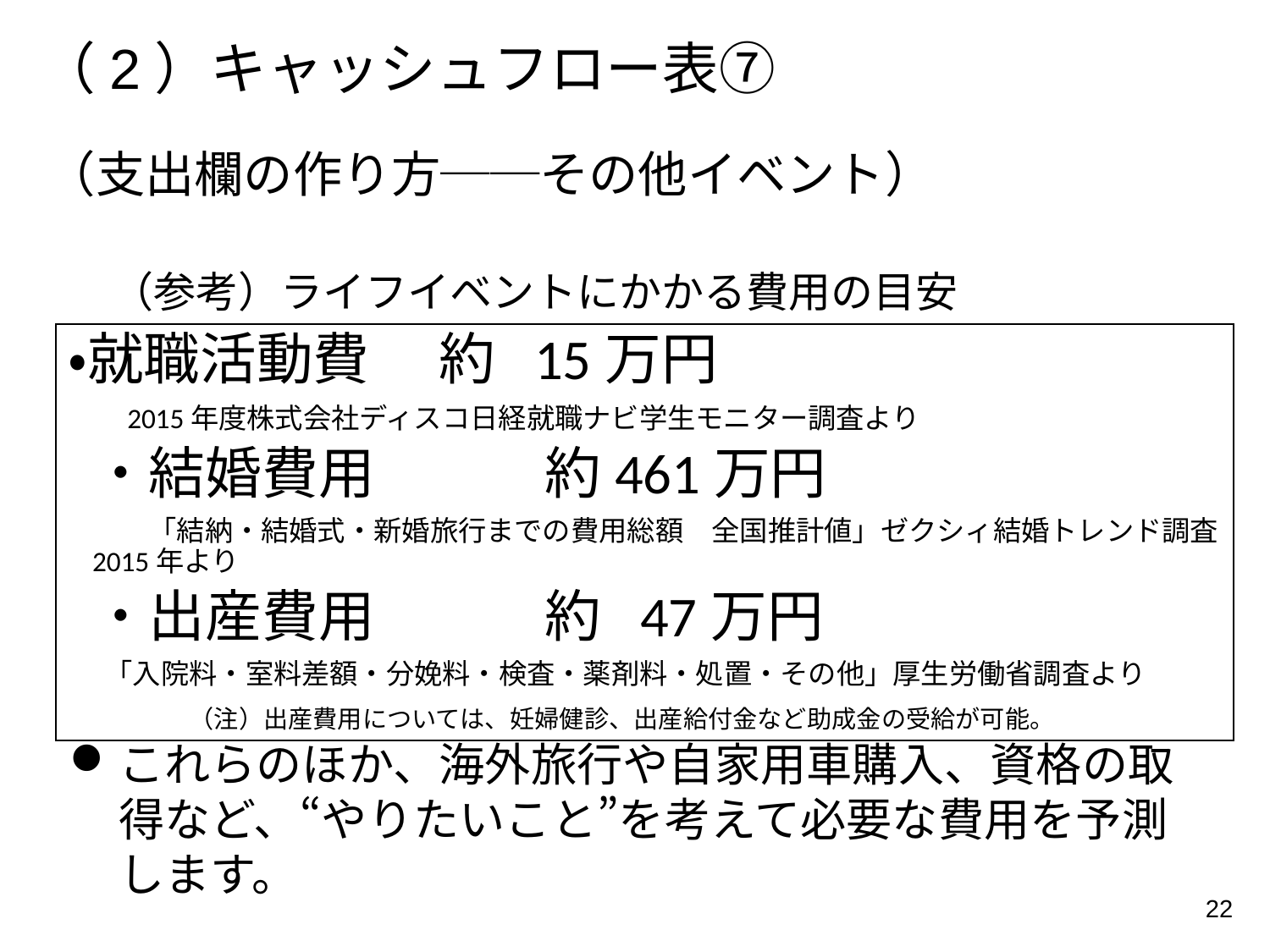

（2）キャッシュフロー表⑦
（支出欄の作り方──その他イベント）
　　（参考）ライフイベントにかかる費用の目安
・就職活動費　 約  15万円
　2015年度株式会社ディスコ日経就職ナビ学生モニター調査より
・結婚費用　　　約461万円
　　「結納・結婚式・新婚旅行までの費用総額　全国推計値」ゼクシィ結婚トレンド調査2015年より
・出産費用　　　約  47万円
「入院料・室料差額・分娩料・検査・薬剤料・処置・その他」厚生労働省調査より
　　　（注）出産費用については、妊婦健診、出産給付金など助成金の受給が可能。
これらのほか、海外旅行や自家用車購入、資格の取得など、“やりたいこと”を考えて必要な費用を予測します。
22